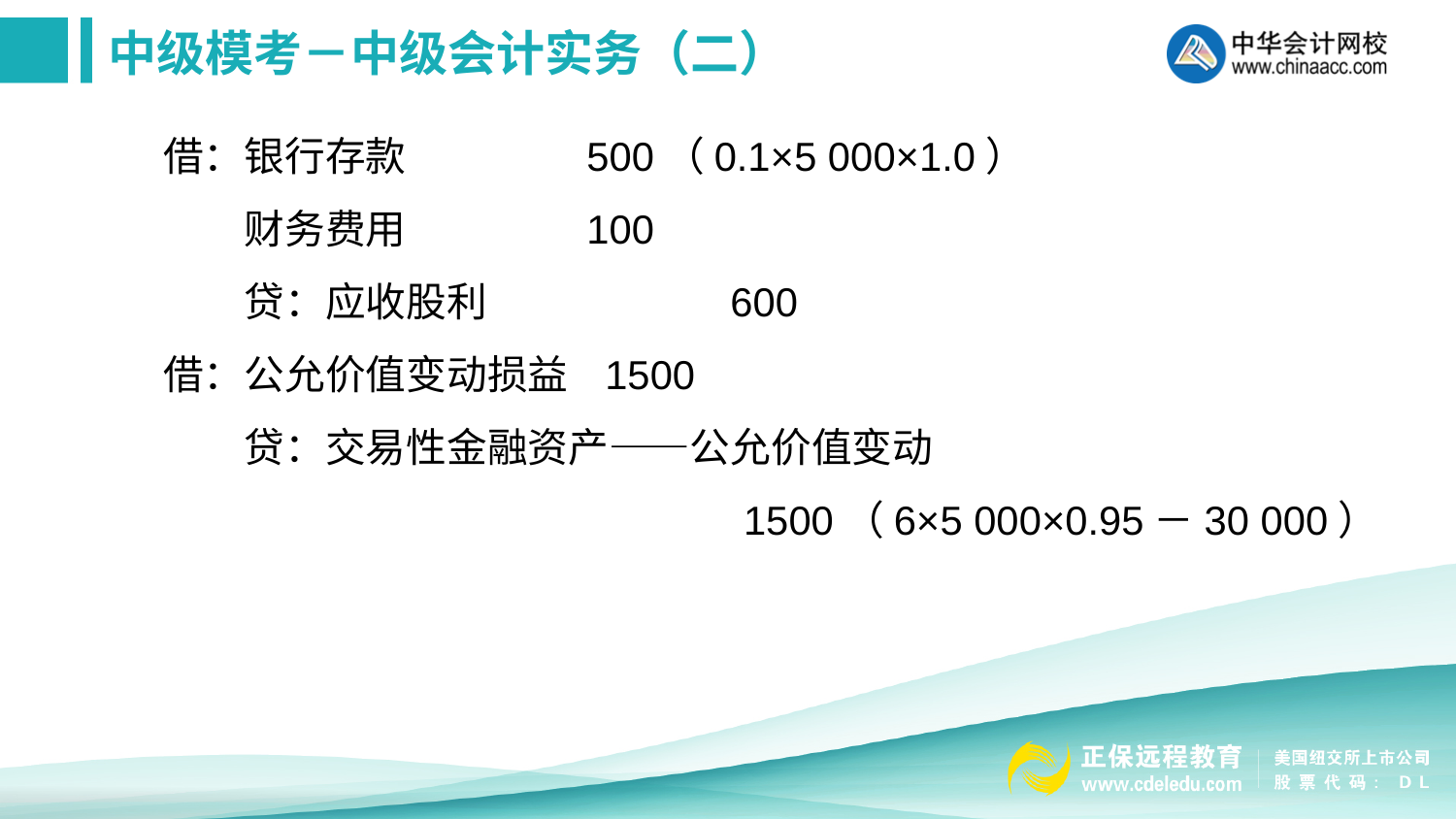

借：银行存款                   500（0.1×5 000×1.0）
　　财务费用                   100
　　贷：应收股利                          600
借：公允价值变动损益   1500
　　贷：交易性金融资产——公允价值变动
                                                    1500（6×5 000×0.95－30 000）